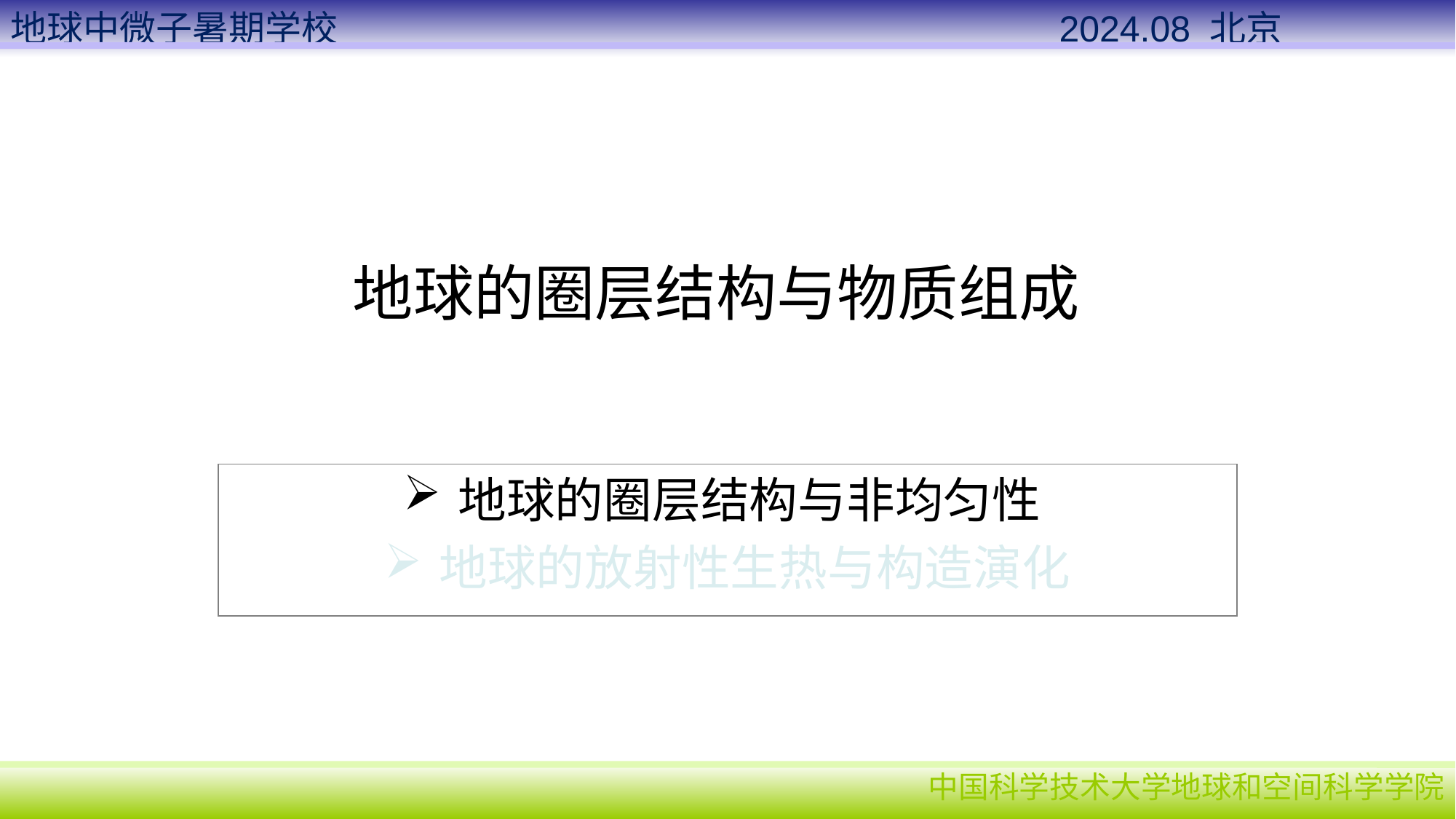

# 地球的圈层结构与物质组成
地球的圈层结构与非均匀性
地球的放射性生热与构造演化